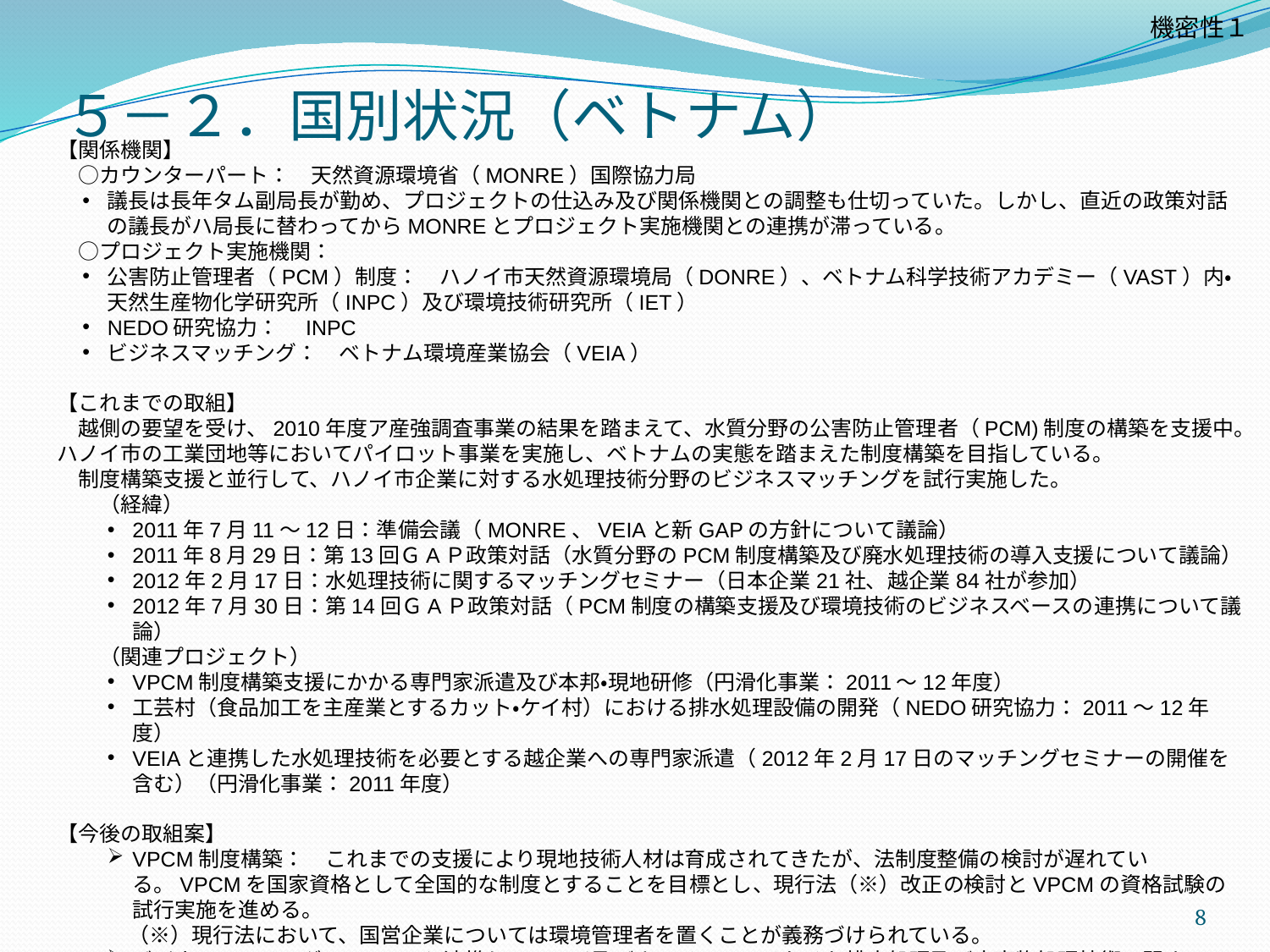

# ５－２．国別状況（ベトナム）
【関係機関】
　○カウンターパート：　天然資源環境省（MONRE）国際協力局
議長は長年タム副局長が勤め、プロジェクトの仕込み及び関係機関との調整も仕切っていた。しかし、直近の政策対話の議長がハ局長に替わってからMONREとプロジェクト実施機関との連携が滞っている。
　○プロジェクト実施機関：
公害防止管理者（PCM）制度：　ハノイ市天然資源環境局（DONRE）、ベトナム科学技術アカデミー（VAST）内・天然生産物化学研究所（INPC）及び環境技術研究所（IET）
NEDO研究協力：　INPC
ビジネスマッチング：　ベトナム環境産業協会（VEIA）

【これまでの取組】
　越側の要望を受け、2010年度ア産強調査事業の結果を踏まえて、水質分野の公害防止管理者（PCM)制度の構築を支援中。ハノイ市の工業団地等においてパイロット事業を実施し、ベトナムの実態を踏まえた制度構築を目指している。
　制度構築支援と並行して、ハノイ市企業に対する水処理技術分野のビジネスマッチングを試行実施した。
　　（経緯）
2011年7月11～12日：準備会議（MONRE、VEIAと新GAPの方針について議論）
2011年8月29日：第13回ＧAＰ政策対話（水質分野のPCM制度構築及び廃水処理技術の導入支援について議論）
2012年2月17日：水処理技術に関するマッチングセミナー（日本企業21社、越企業84社が参加）
2012年7月30日：第14回ＧAＰ政策対話（PCM制度の構築支援及び環境技術のビジネスベースの連携について議論）
　　（関連プロジェクト）
VPCM制度構築支援にかかる専門家派遣及び本邦・現地研修（円滑化事業：2011～12年度）
工芸村（食品加工を主産業とするカット・ケイ村）における排水処理設備の開発（NEDO研究協力：2011～12年度）
VEIAと連携した水処理技術を必要とする越企業への専門家派遣（2012年2月17日のマッチングセミナーの開催を含む）（円滑化事業：2011年度）

【今後の取組案】
VPCM制度構築：　これまでの支援により現地技術人材は育成されてきたが、法制度整備の検討が遅れている。VPCMを国家資格として全国的な制度とすることを目標とし、現行法（※）改正の検討とVPCMの資格試験の試行実施を進める。
　（※）現行法において、国営企業については環境管理者を置くことが義務づけられている。
ビジネスマッチング：　VEIAと連携し、ハノイ及びホーチミンでそれぞれ排水処理及び廃棄物処理技術に関するマッチングセミナーを開催する。ハノイについては第1回セミナーの経験を生かし、ホーチミンについては現地企業のヒアリング等を通じてニーズ情報を収集した上でセミナーを開催する。

8